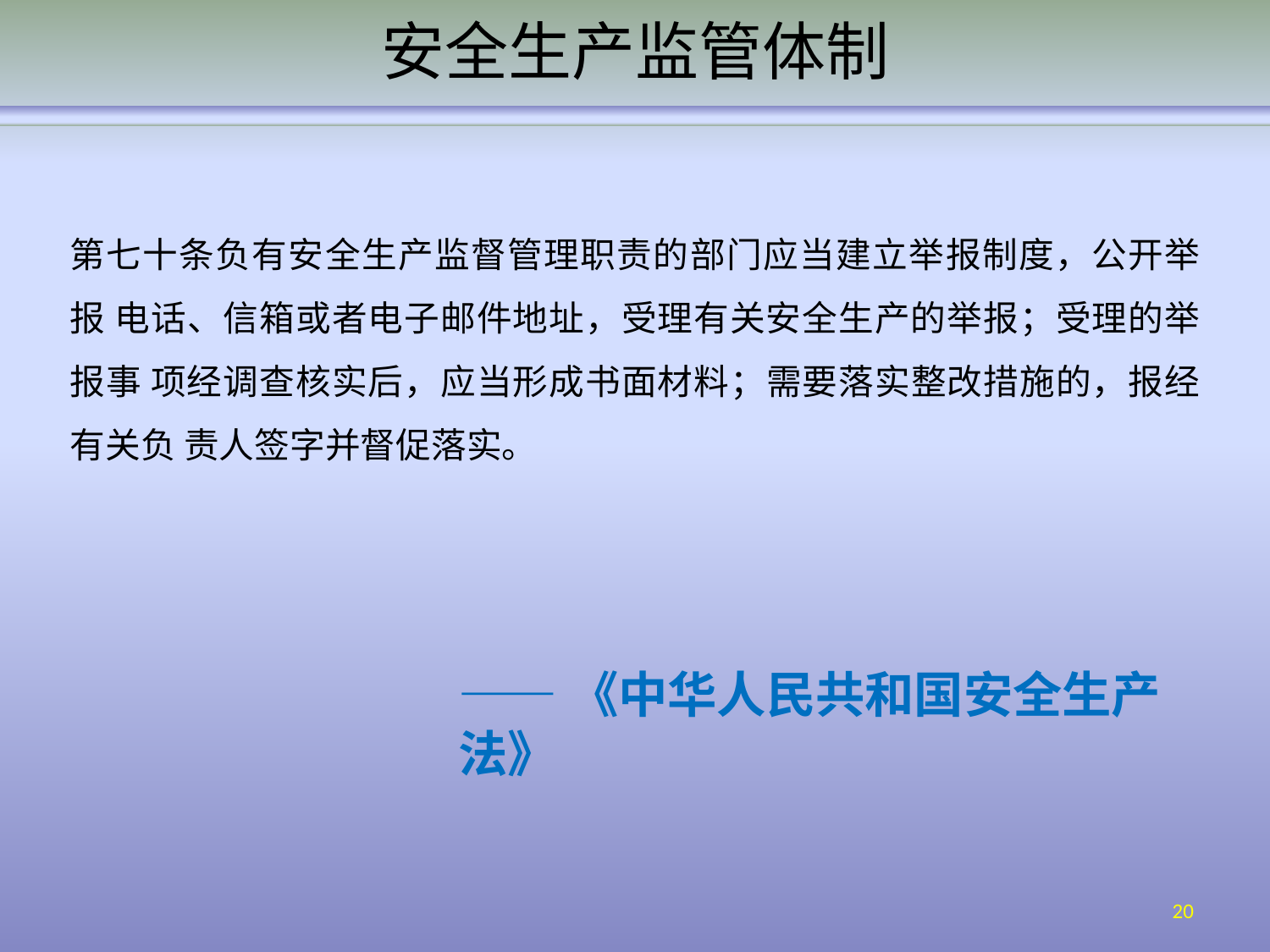

# 安全生产监管体制
第七十条负有安全生产监督管理职责的部门应当建立举报制度，公开举报 电话、信箱或者电子邮件地址，受理有关安全生产的举报；受理的举报事 项经调查核实后，应当形成书面材料；需要落实整改措施的，报经有关负 责人签字并督促落实。
——《中华人民共和国安全生产法》
20